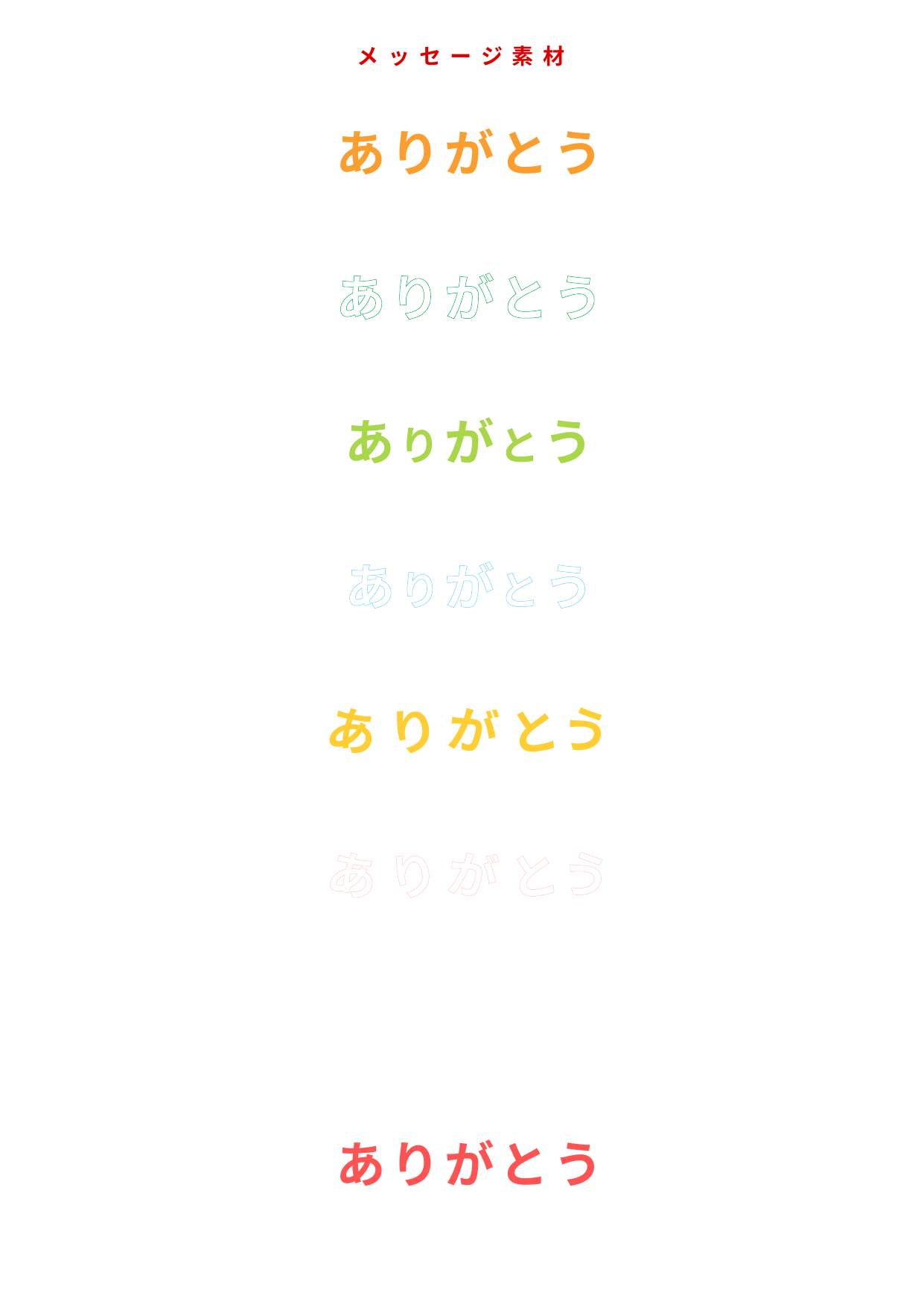

メッセージ素材
ありがとう
ありがとう
ありがとう
ありがとう
あ
り
が
と
う
あ
り
が
と
う
ありがとう
ありがとう